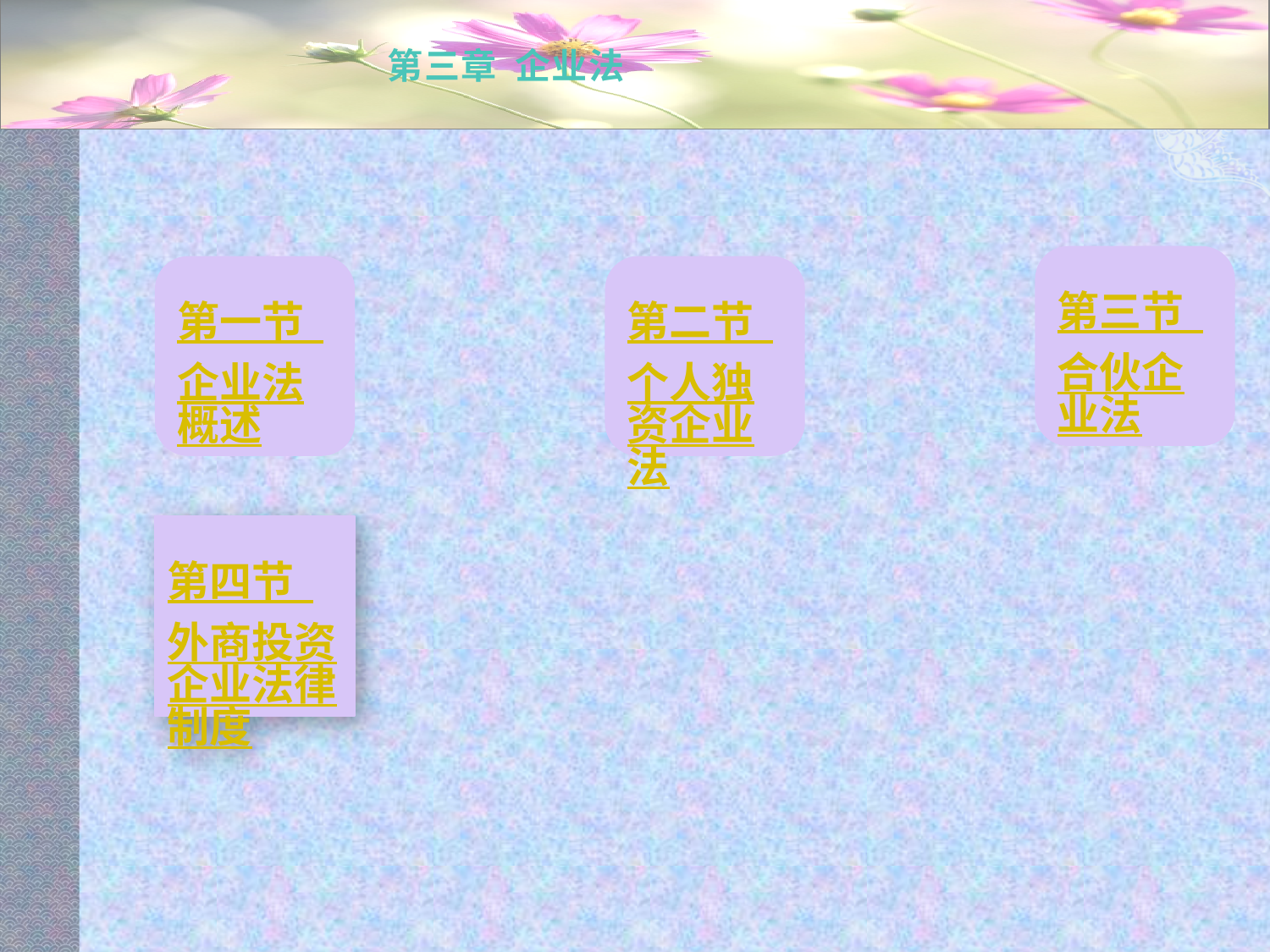

# 第三章  企业法
第三节  合伙企业法
第一节  企业法概述
第二节  个人独资企业法
第四节  外商投资企业法律制度